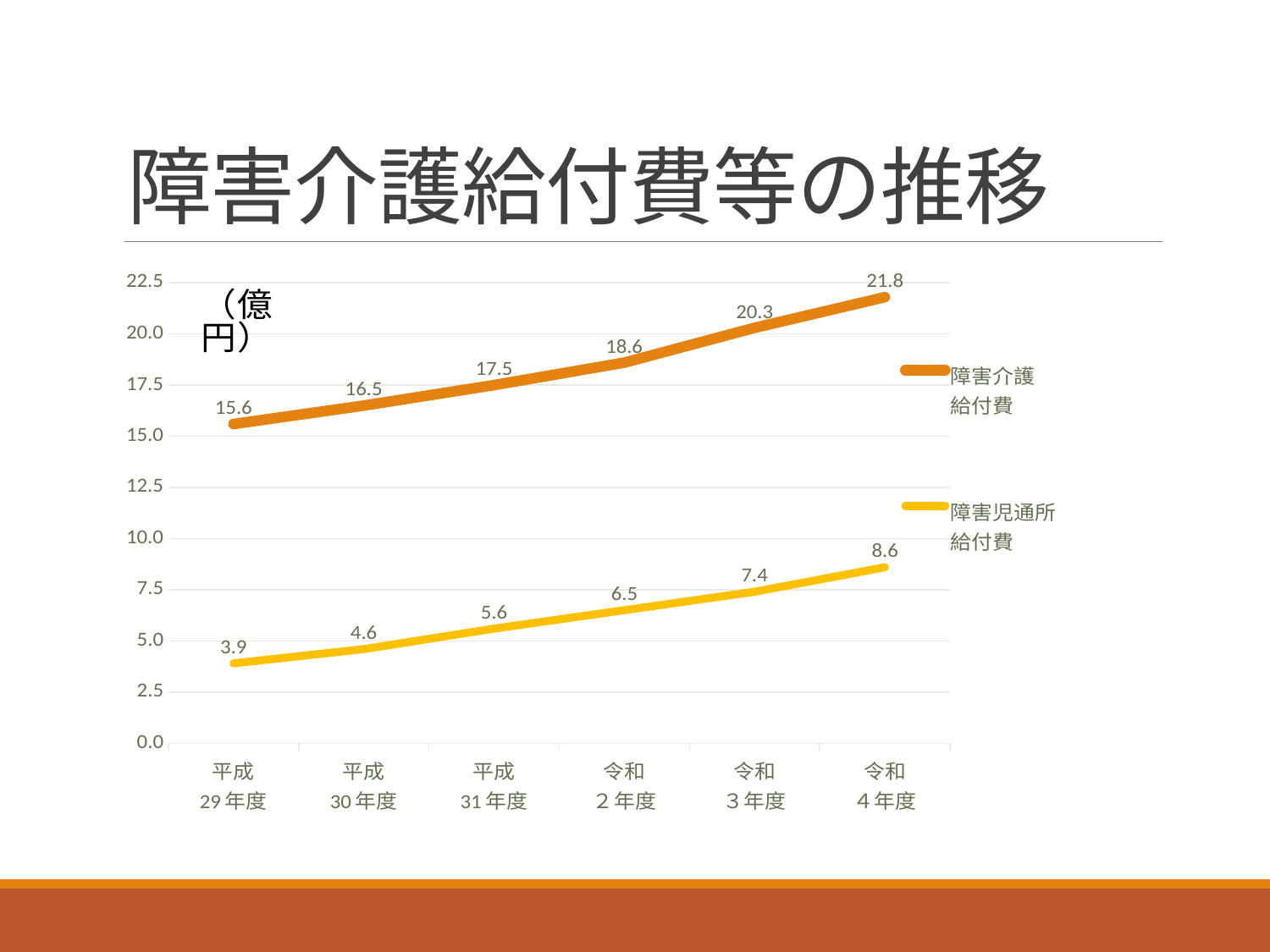

# 障害介護給付費等の推移

### Chart

| Category | 障害介護
給付費 | 障害児通所
給付費 |
|---|---|---|
| 平成
29年度 | 15.6 | 3.9 |
| 平成
30年度 | 16.5 | 4.6 |
| 平成
31年度 | 17.5 | 5.6 |
| 令和
２年度 | 18.6 | 6.5 |
| 令和
３年度 | 20.3 | 7.4 |
| 令和
４年度 | 21.8 | 8.6 |